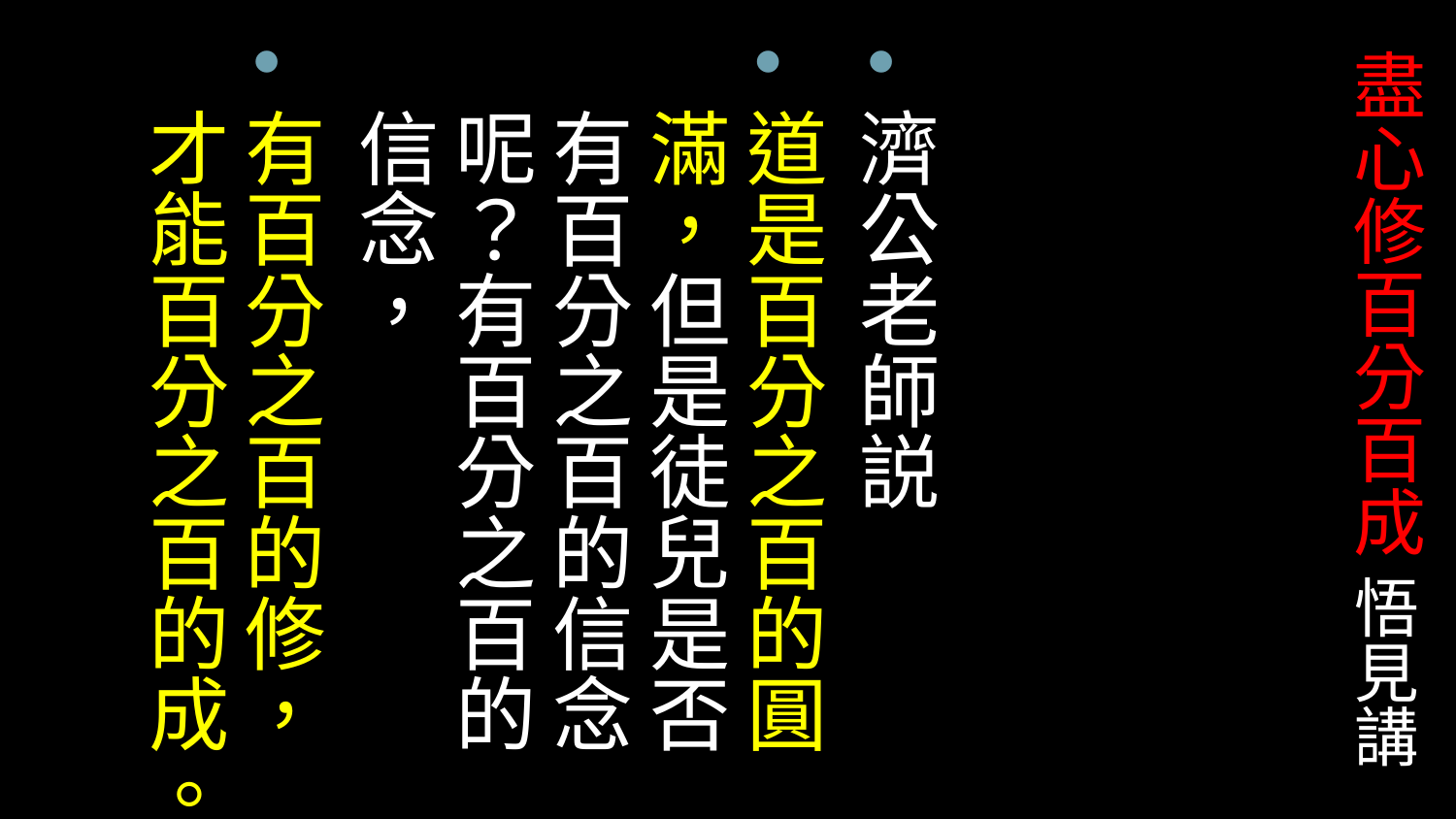

# 盡心修百分百成 悟見講
濟公老師説
道是百分之百的圓滿，但是徒兒是否有百分之百的信念呢？有百分之百的信念，
有百分之百的修，才能百分之百的成。